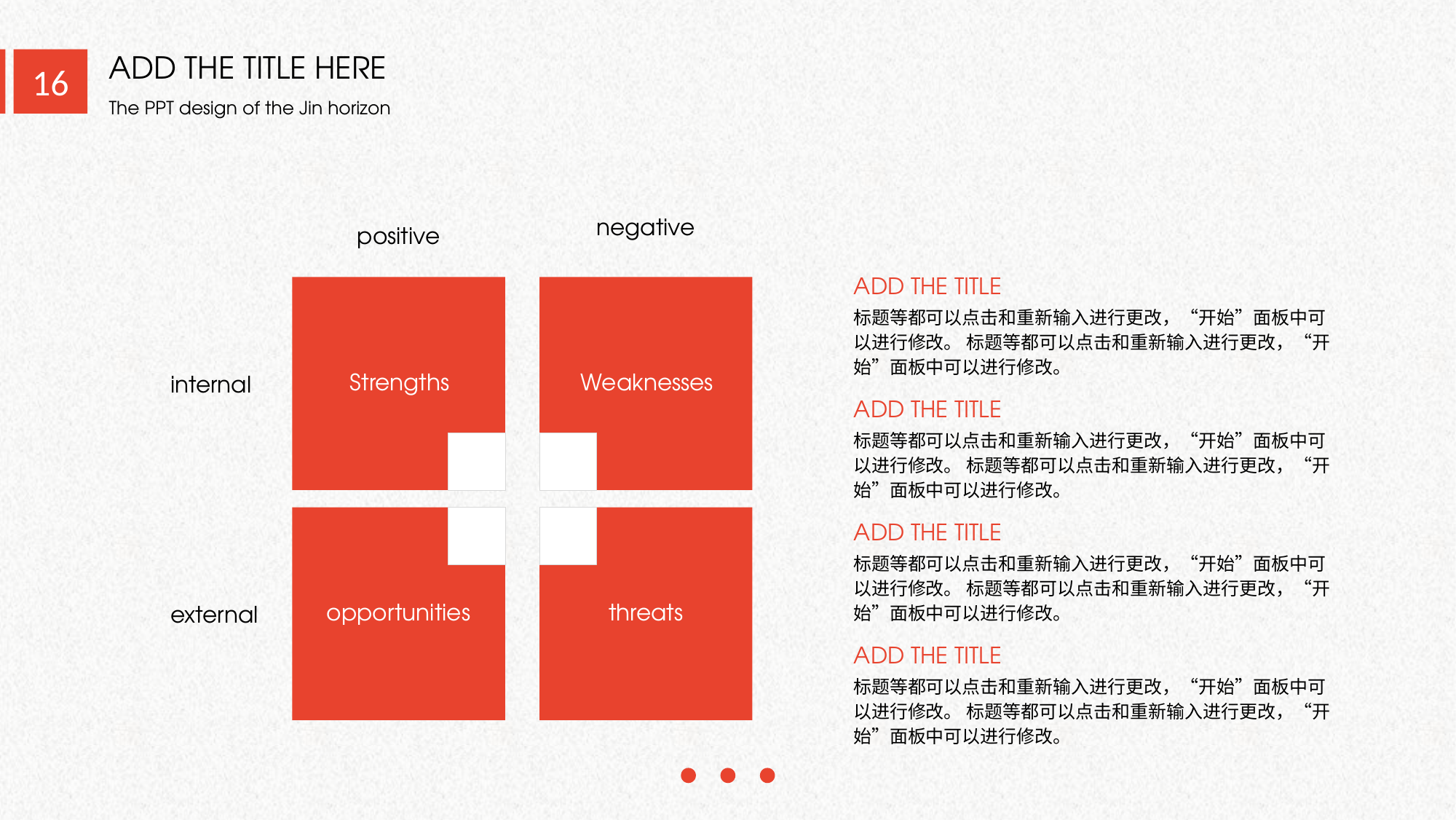

negative
positive
ADD THE TITLE
标题等都可以点击和重新输入进行更改，“开始”面板中可以进行修改。 标题等都可以点击和重新输入进行更改，“开始”面板中可以进行修改。

S
Strengths

W
Weaknesses
internal
ADD THE TITLE
标题等都可以点击和重新输入进行更改，“开始”面板中可以进行修改。 标题等都可以点击和重新输入进行更改，“开始”面板中可以进行修改。

O
opportunities

T
threats
ADD THE TITLE
标题等都可以点击和重新输入进行更改，“开始”面板中可以进行修改。 标题等都可以点击和重新输入进行更改，“开始”面板中可以进行修改。
external
ADD THE TITLE
标题等都可以点击和重新输入进行更改，“开始”面板中可以进行修改。 标题等都可以点击和重新输入进行更改，“开始”面板中可以进行修改。